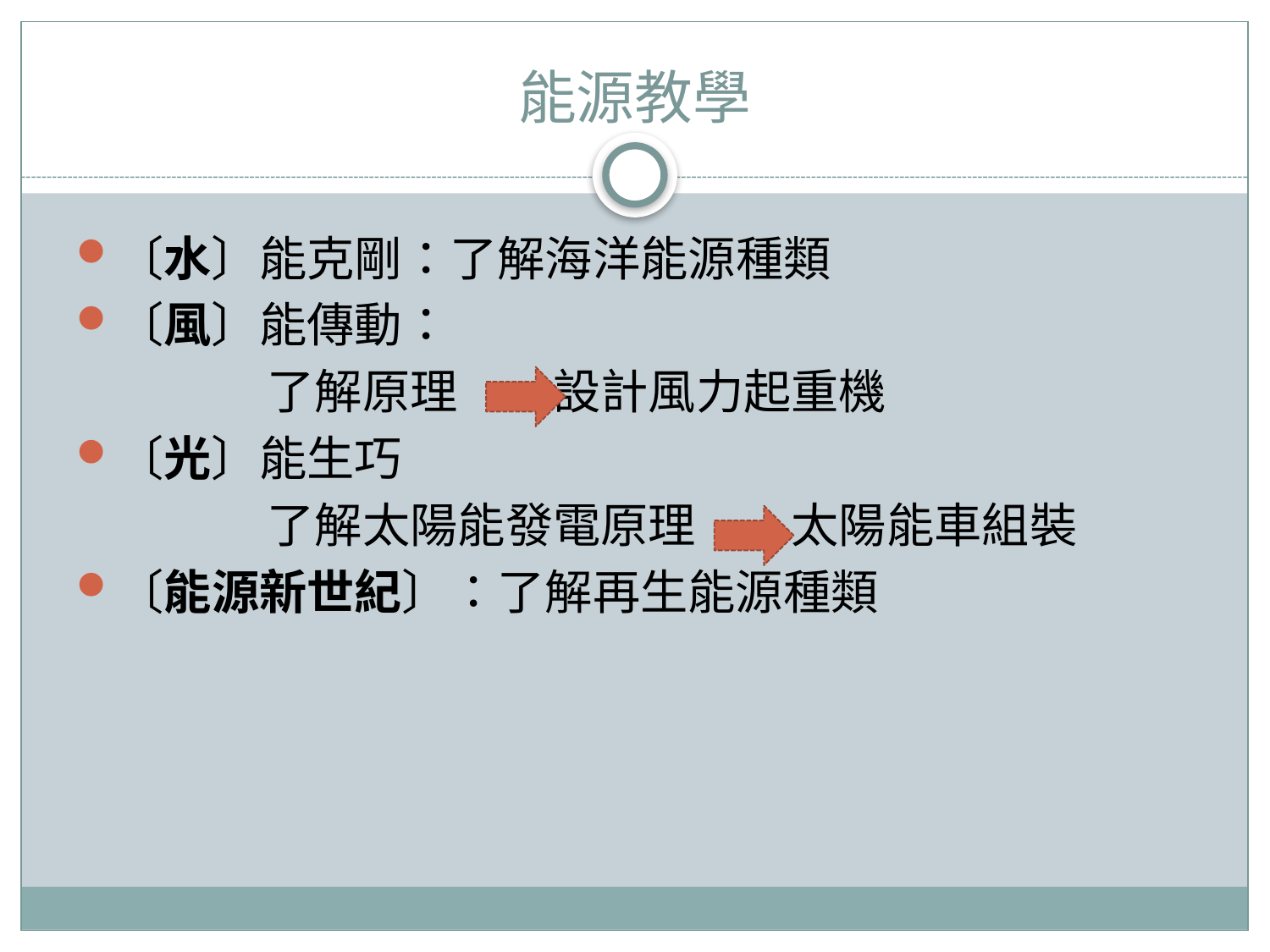

# 能源教學
〔水〕能克剛：了解海洋能源種類
〔風〕能傳動：
                 了解原理         設計風力起重機
〔光〕能生巧
                 了解太陽能發電原理         太陽能車組裝
〔能源新世紀〕：了解再生能源種類